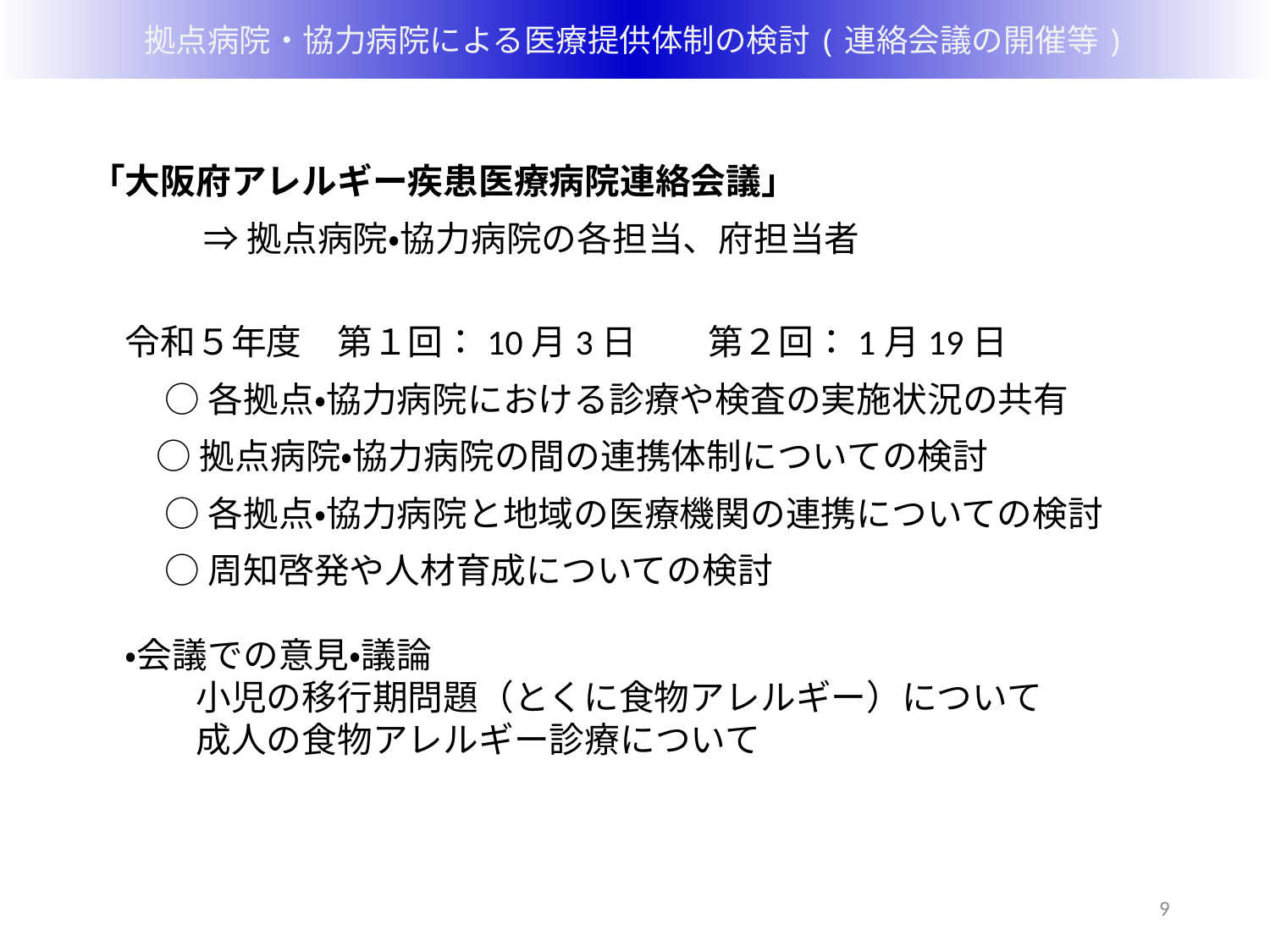

拠点病院・協力病院による医療提供体制の検討(連絡会議の開催等)
「大阪府アレルギー疾患医療病院連絡会議」

　 　　⇒ 拠点病院・協力病院の各担当、府担当者

　令和５年度　第１回：10月3日　　第２回：1月19日

    　○ 各拠点・協力病院における診療や検査の実施状況の共有

　    ○ 拠点病院・協力病院の間の連携体制についての検討

    　○ 各拠点・協力病院と地域の医療機関の連携についての検討

    　○ 周知啓発や人材育成についての検討

　・会議での意見・議論
　　　小児の移行期問題（とくに食物アレルギー）について
　　　成人の食物アレルギー診療について
9